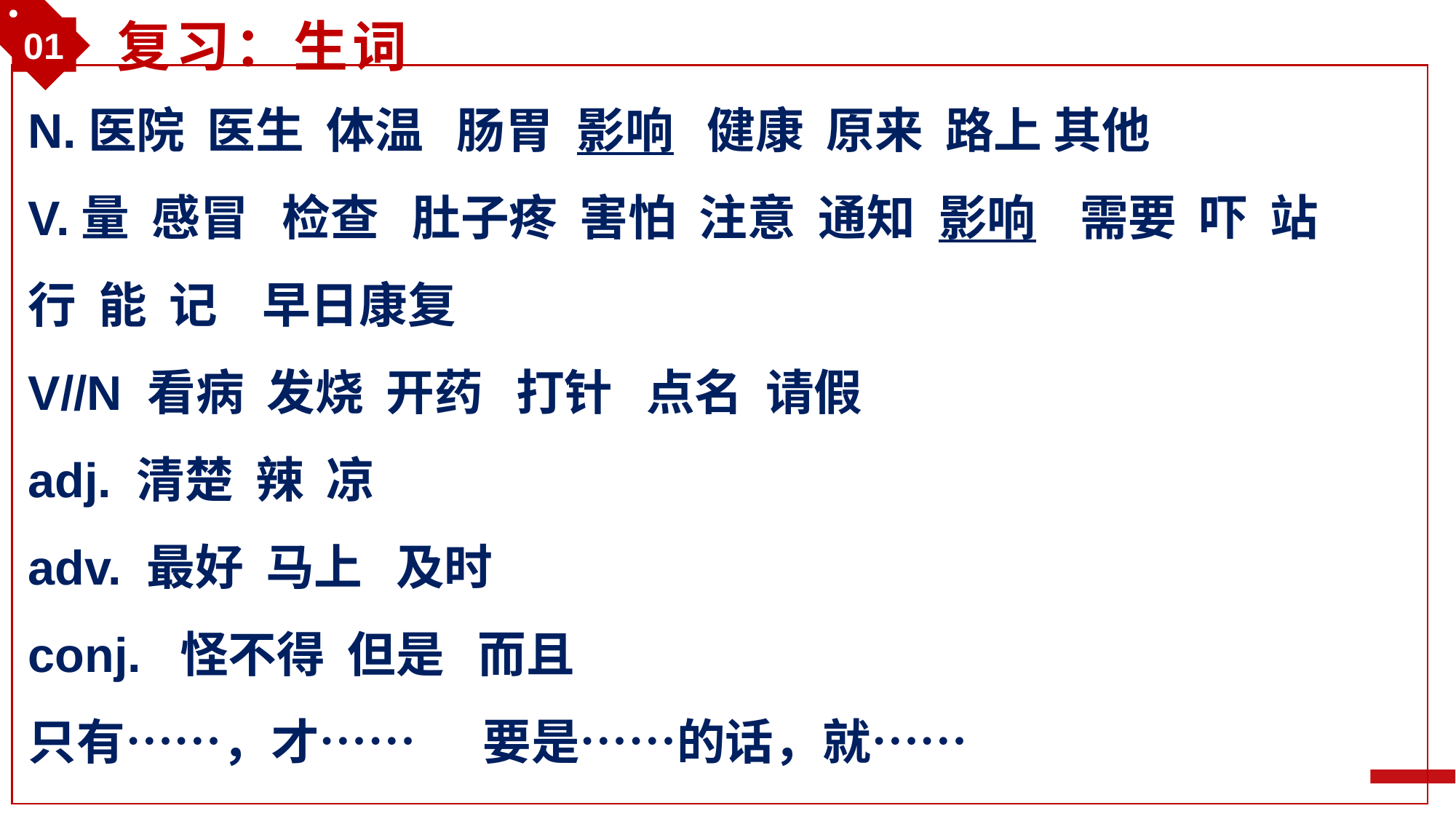

01
复习：生词

N.医院  医生  体温   肠胃  影响   健康  原来  路上 其他
V.量  感冒   检查   肚子疼  害怕  注意  通知  影响    需要  吓  站  行  能  记    早日康复
V//N 看病  发烧  开药   打针   点名  请假
adj. 清楚  辣  凉
adv. 最好  马上   及时
conj.  怪不得  但是   而且
只有……，才……      要是……的话，就……